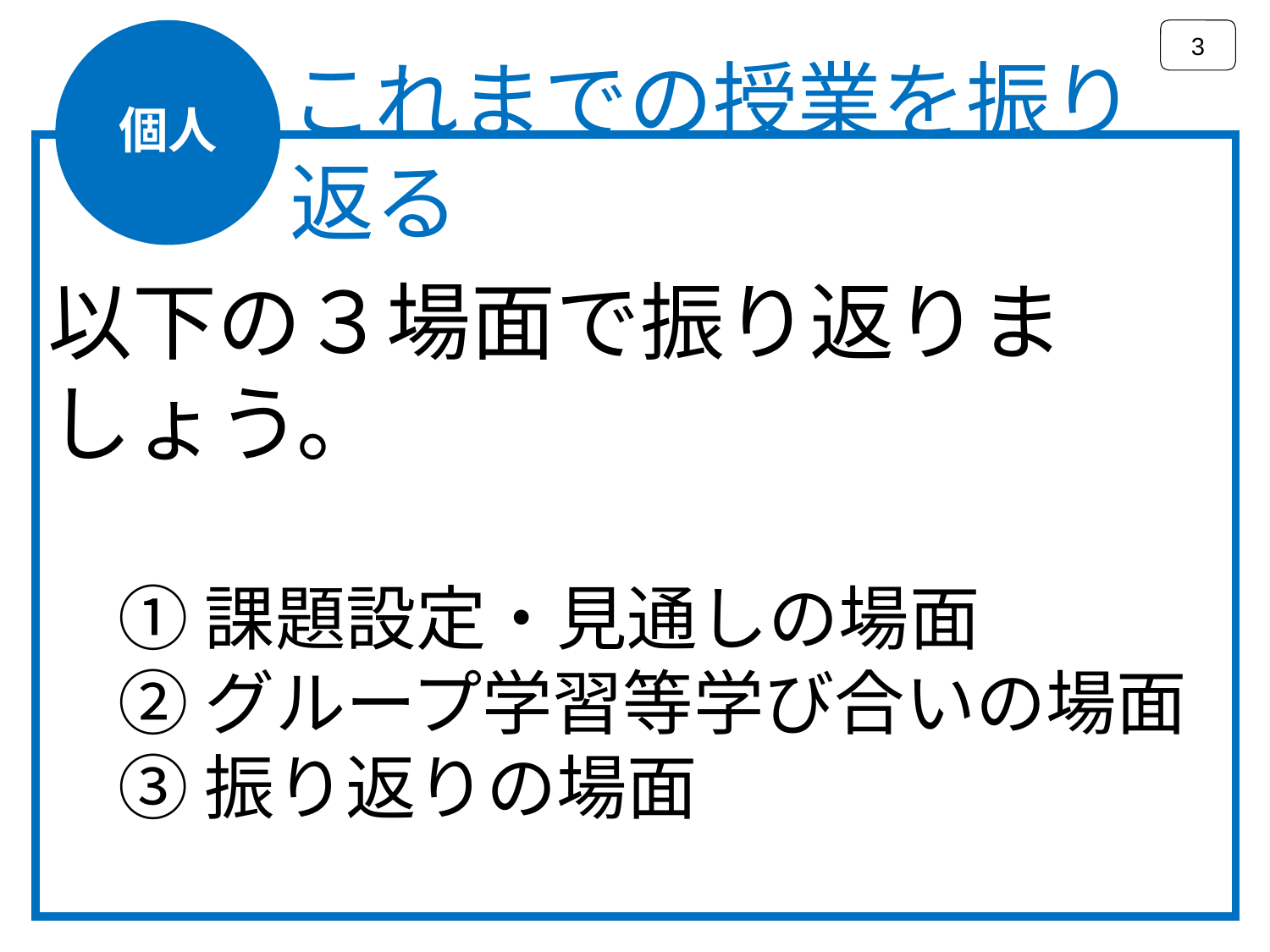

3
これまでの授業を振り返る
個人

以下の３場面で振り返りましょう。

　① 課題設定・見通しの場面
　② グループ学習等学び合いの場面
　③ 振り返りの場面